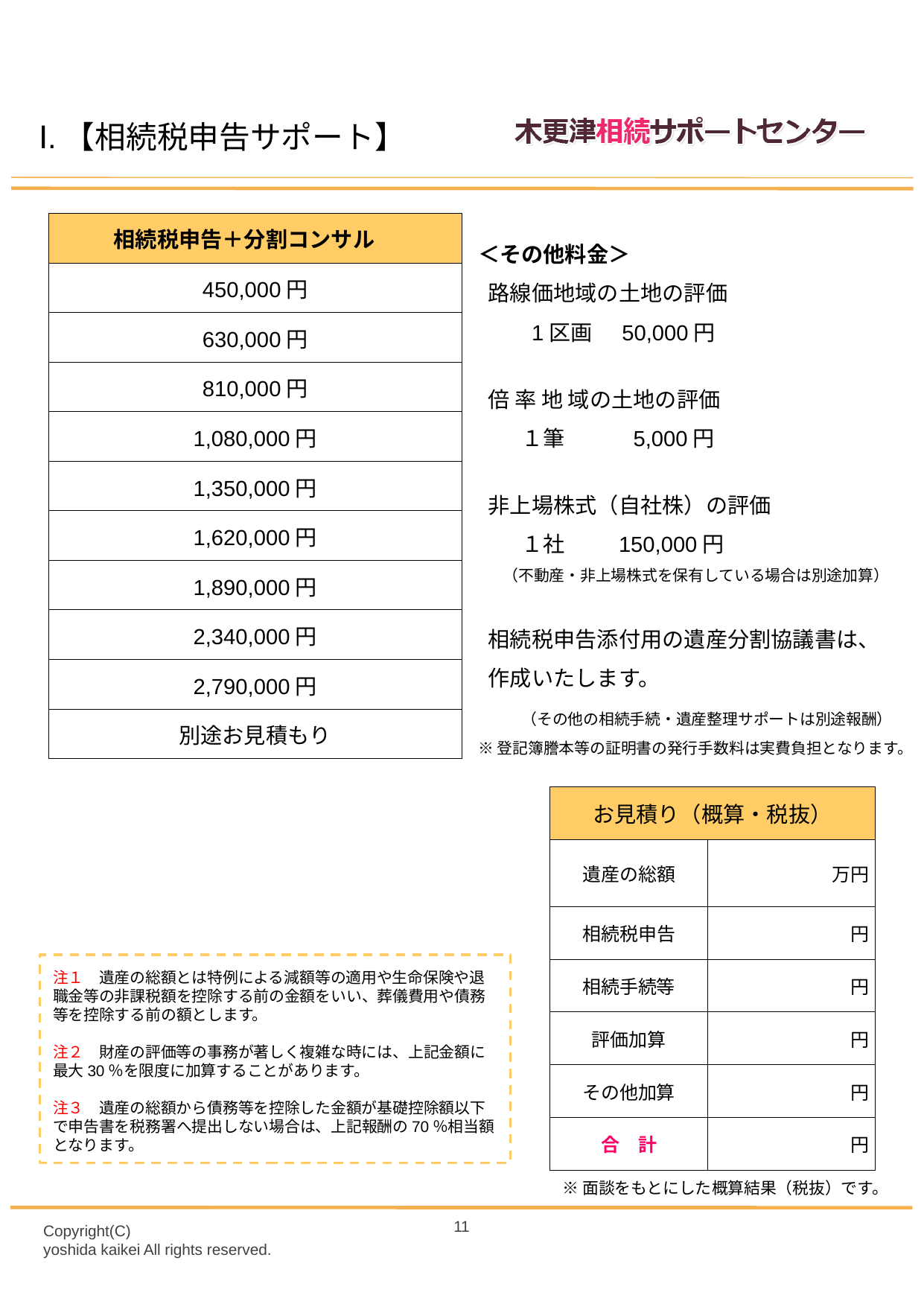

Ⅰ.【相続税申告サポート】
| 相続税申告＋分割コンサル |
| --- |
| 450,000円 |
| 630,000円 |
| 810,000円 |
| 1,080,000円 |
| 1,350,000円 |
| 1,620,000円 |
| 1,890,000円 |
| 2,340,000円 |
| 2,790,000円 |
| 別途お見積もり |
＜その他料金＞
 路線価地域の土地の評価
　　 1区画     50,000円

 倍 率 地 域の土地の評価
　　１筆   　　 5,000円

 非上場株式（自社株）の評価
　　１社　 　150,000円
      （不動産・非上場株式を保有している場合は別途加算）

 相続税申告添付用の遺産分割協議書は、
 作成いたします。
　　（その他の相続手続・遺産整理サポートは別途報酬）
※登記簿謄本等の証明書の発行手数料は実費負担となります。
| お見積り（概算・税抜） |  |
| --- | --- |
| 遺産の総額 | 万円 |
| 相続税申告 | 円 |
| 相続手続等 | 円 |
| 評価加算 | 円 |
| その他加算 | 円 |
| 合　計 | 円 |
注１　遺産の総額とは特例による減額等の適用や生命保険や退職金等の非課税額を控除する前の金額をいい、葬儀費用や債務等を控除する前の額とします。

注２　財産の評価等の事務が著しく複雑な時には、上記金額に最大30％を限度に加算することがあります。

注３　遺産の総額から債務等を控除した金額が基礎控除額以下で申告書を税務署へ提出しない場合は、上記報酬の70％相当額となります。
※面談をもとにした概算結果（税抜）です。
11